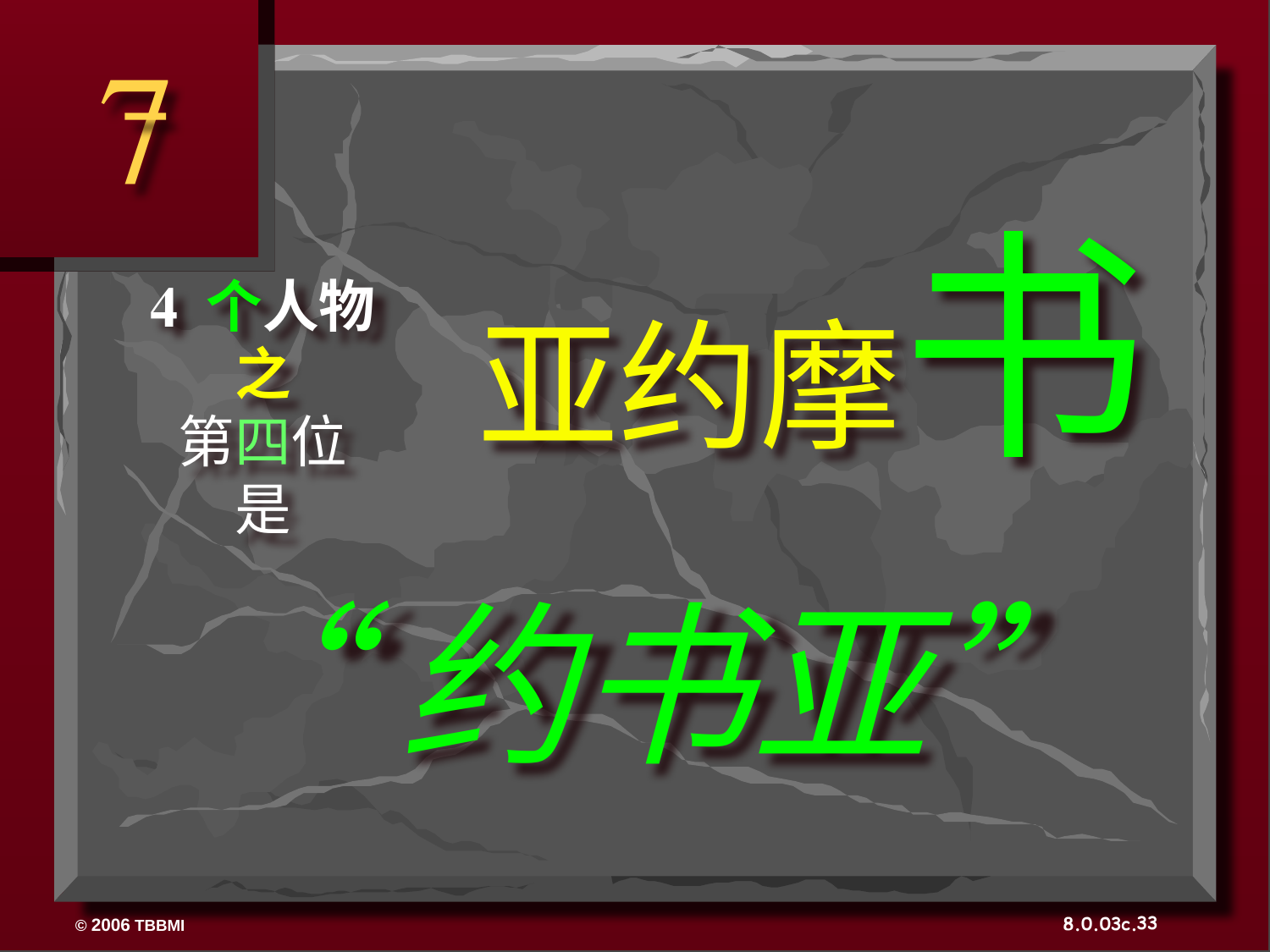

7

亚约摩书

4 个人物
之
第四位
是

“约书亚”
33